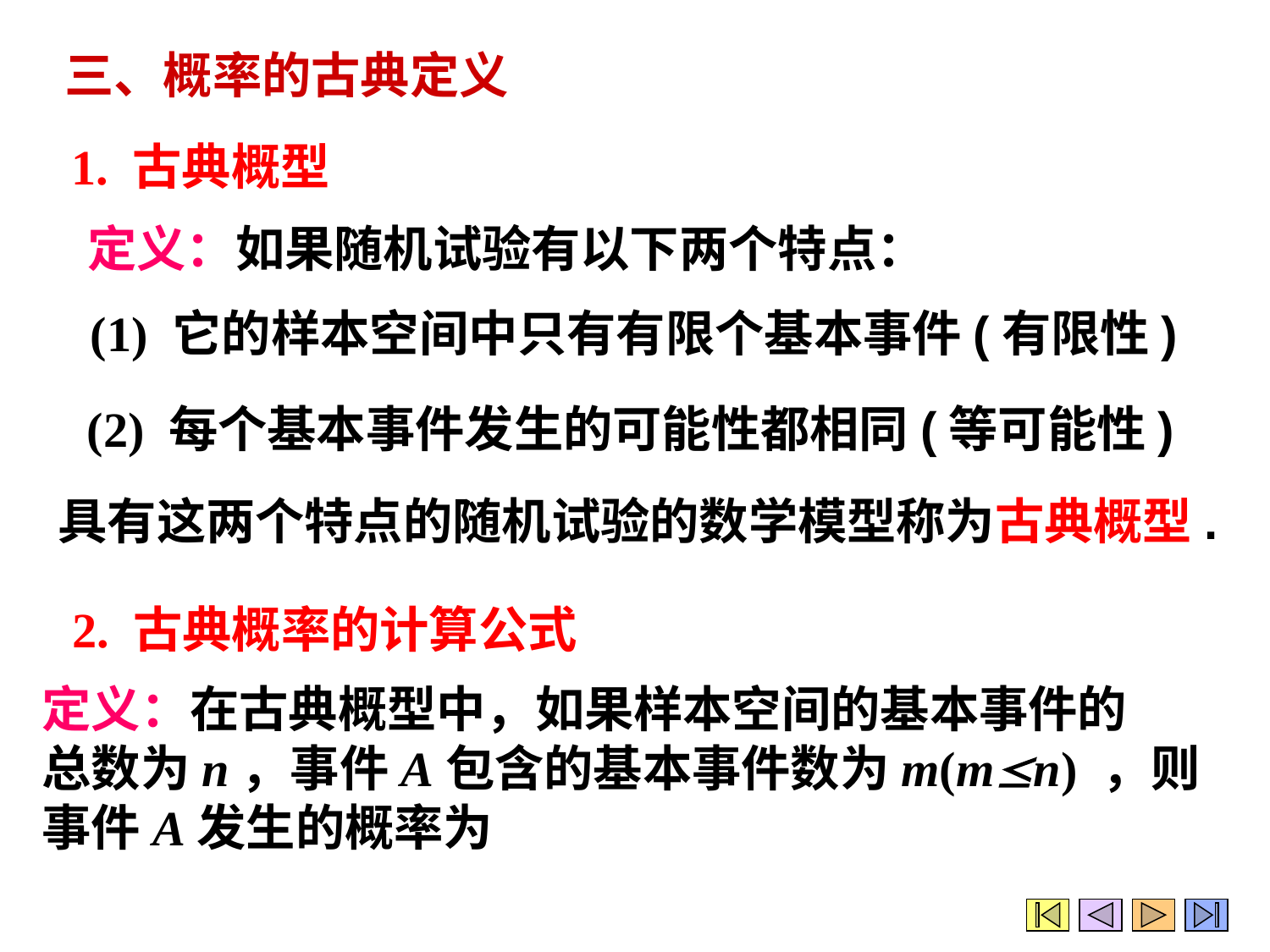

三、概率的古典定义
1. 古典概型
定义：如果随机试验有以下两个特点：
(1) 它的样本空间中只有有限个基本事件(有限性)
(2) 每个基本事件发生的可能性都相同(等可能性)
具有这两个特点的随机试验的数学模型称为古典概型.
2. 古典概率的计算公式
定义：在古典概型中，如果样本空间的基本事件的
总数为n，事件A包含的基本事件数为m(m≤n) ，则
事件A发生的概率为